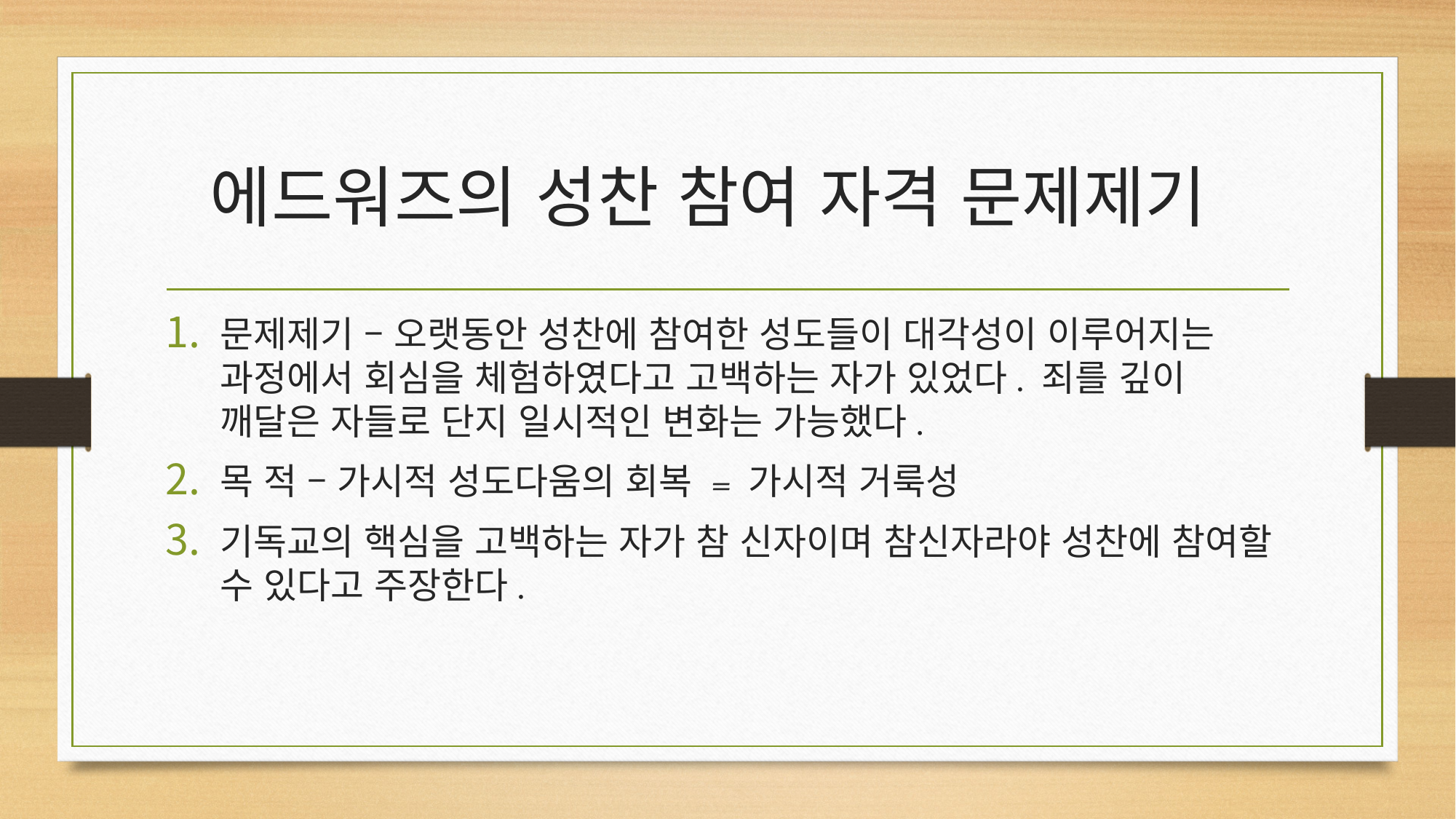

# 에드워즈의 성찬 참여 자격 문제제기
문제제기 – 오랫동안 성찬에 참여한 성도들이 대각성이 이루어지는 과정에서 회심을 체험하였다고 고백하는 자가 있었다. 죄를 깊이 깨달은 자들로 단지 일시적인 변화는 가능했다.
목 적 – 가시적 성도다움의 회복 = 가시적 거룩성
기독교의 핵심을 고백하는 자가 참 신자이며 참신자라야 성찬에 참여할 수 있다고 주장한다.